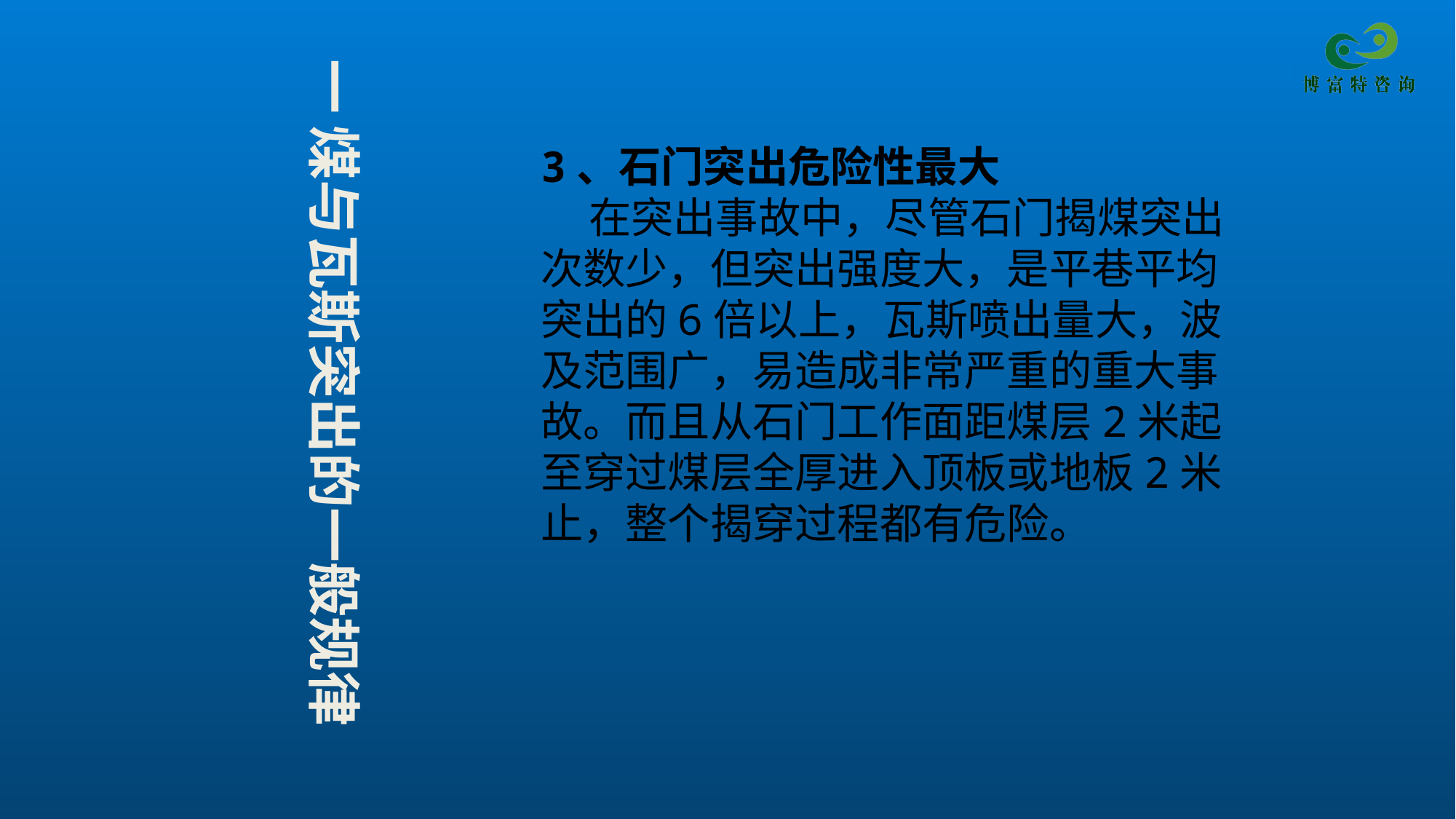

一 煤与瓦斯突出的一般规律
3、石门突出危险性最大
    在突出事故中，尽管石门揭煤突出次数少，但突出强度大，是平巷平均突出的6倍以上，瓦斯喷出量大，波及范围广，易造成非常严重的重大事故。而且从石门工作面距煤层2米起至穿过煤层全厚进入顶板或地板2米止，整个揭穿过程都有危险。